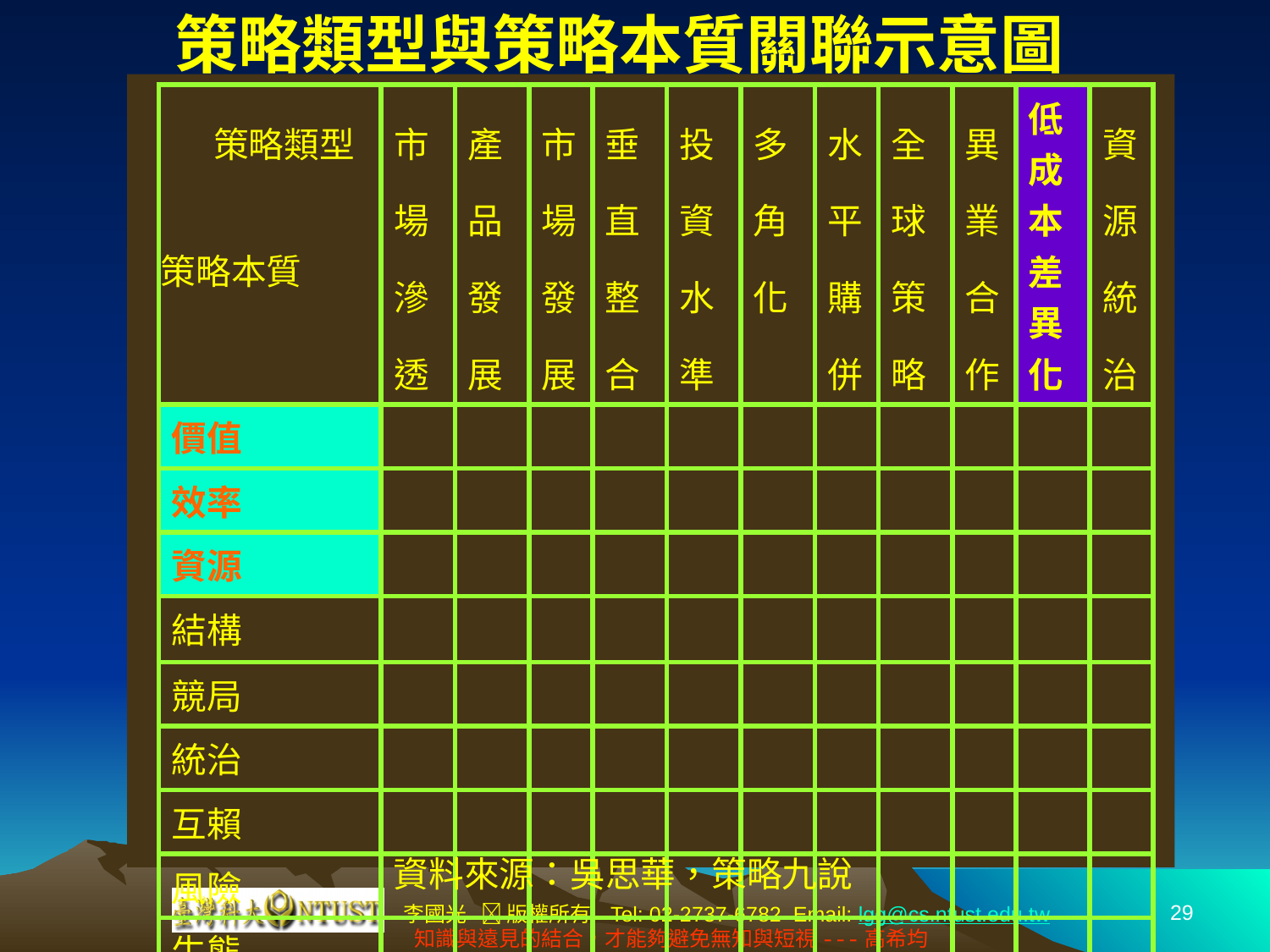

策略類型與策略本質關聯示意圖

|  | 市場滲透 | 產品發展 | 市場發展 | 垂直整合 | 投資水準 | 多角化 | 水平購併 | 全球策略 | 異業合作 | 低成本差異化 | 資源統治 |
| --- | --- | --- | --- | --- | --- | --- | --- | --- | --- | --- | --- |
| 價值 |  |  |  |  |  |  |  |  |  |  |  |
| 效率 |  |  |  |  |  |  |  |  |  |  |  |
| 資源 |  |  |  |  |  |  |  |  |  |  |  |
| 結構 |  |  |  |  |  |  |  |  |  |  |  |
| 競局 |  |  |  |  |  |  |  |  |  |  |  |
| 統治 |  |  |  |  |  |  |  |  |  |  |  |
| 互賴 |  |  |  |  |  |  |  |  |  |  |  |
| 風險 |  |  |  |  |  |  |  |  |  |  |  |
| 生態 |  |  |  |  |  |  |  |  |  |  |  |
策略類型
策略本質
資料來源：吳思華，策略九說
29